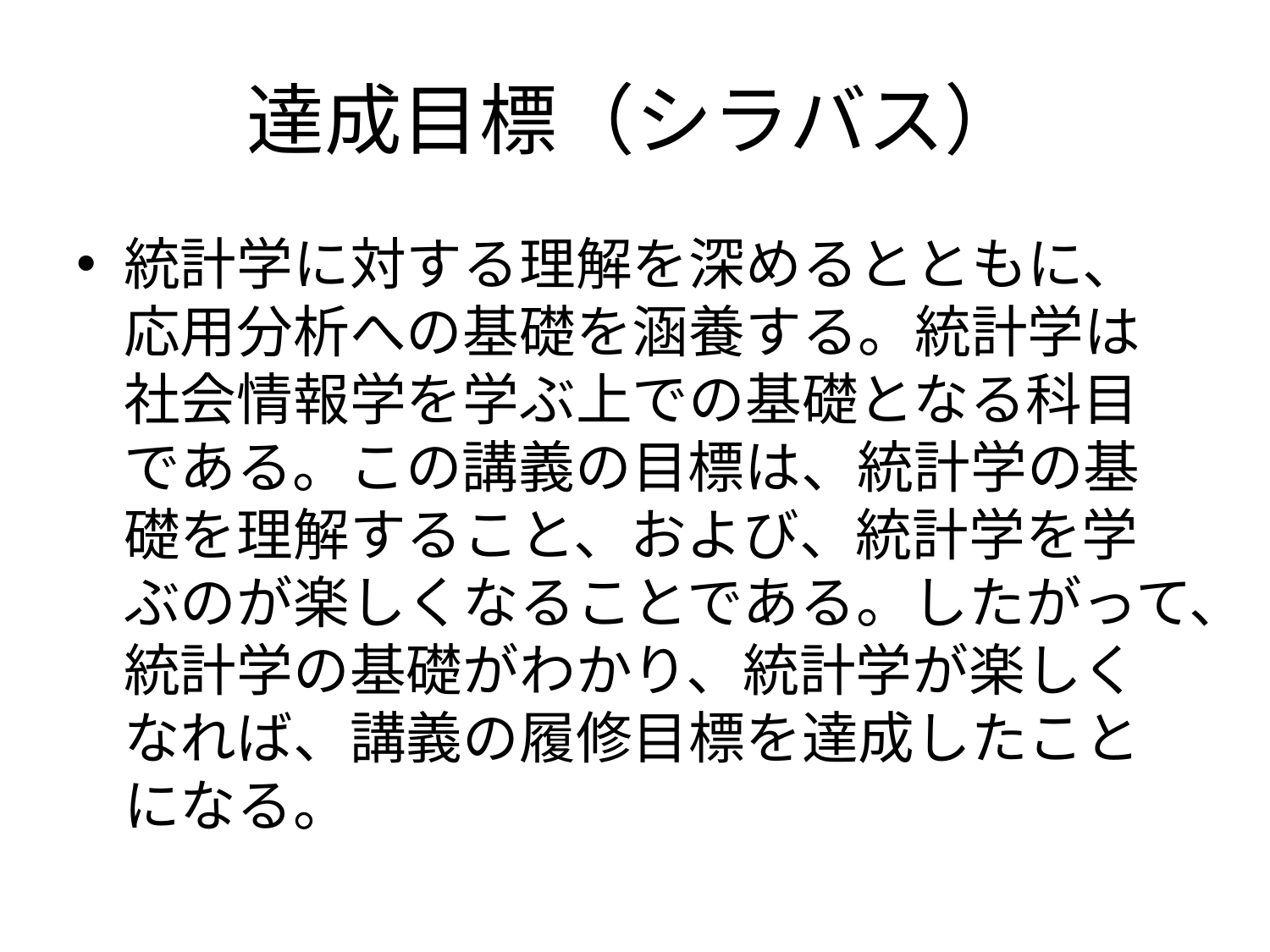

# 達成目標（シラバス）
統計学に対する理解を深めるとともに、応用分析への基礎を涵養する。統計学は社会情報学を学ぶ上での基礎となる科目である。この講義の目標は、統計学の基礎を理解すること、および、統計学を学ぶのが楽しくなることである。したがって、統計学の基礎がわかり、統計学が楽しくなれば、講義の履修目標を達成したことになる。